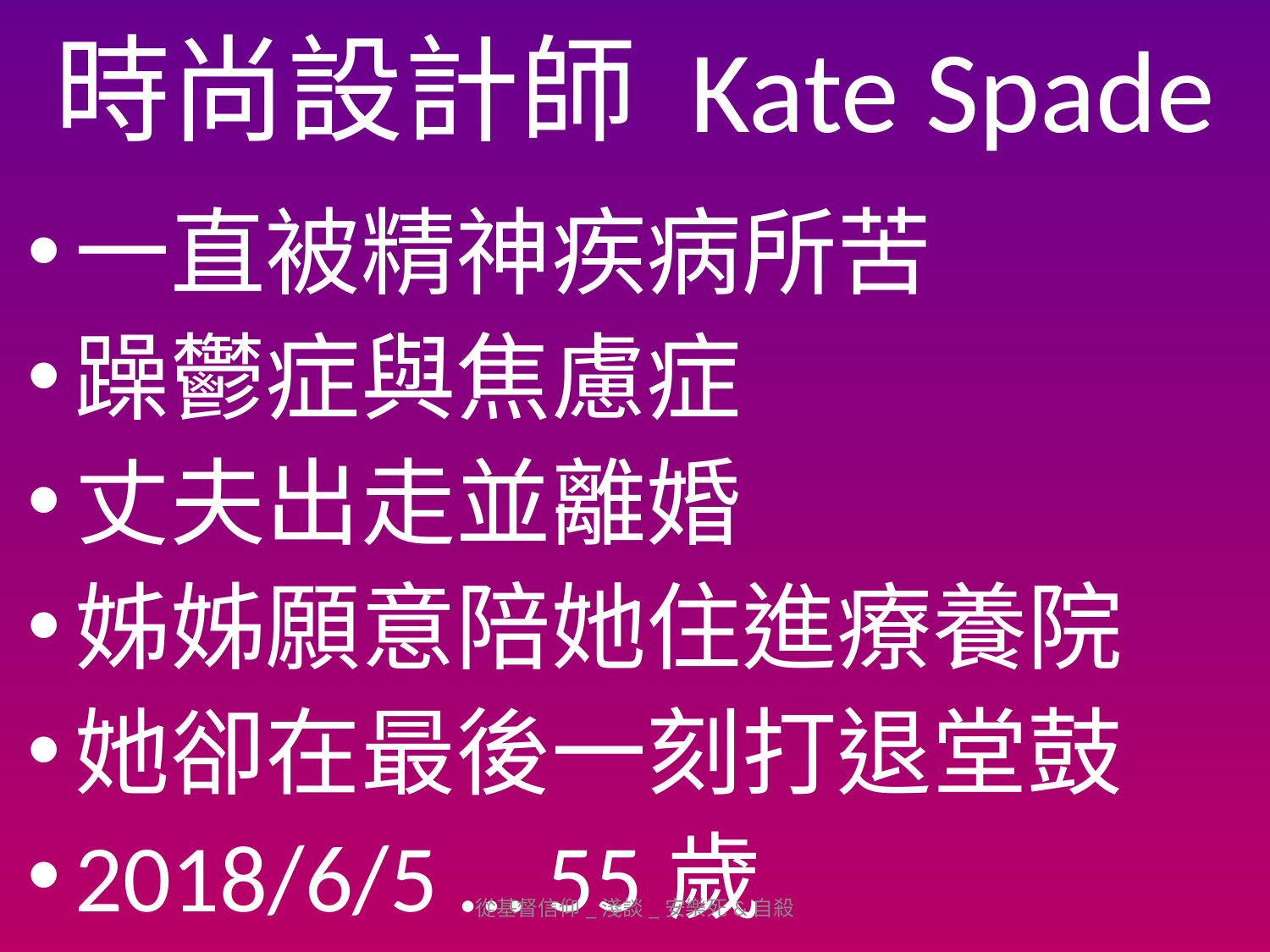

# 時尚設計師 Kate Spade
一直被精神疾病所苦
躁鬱症與焦慮症
丈夫出走並離婚
姊姊願意陪她住進療養院
她卻在最後一刻打退堂鼓
2018/6/5 … 55歲

從基督信仰_淺談_安樂死&自殺